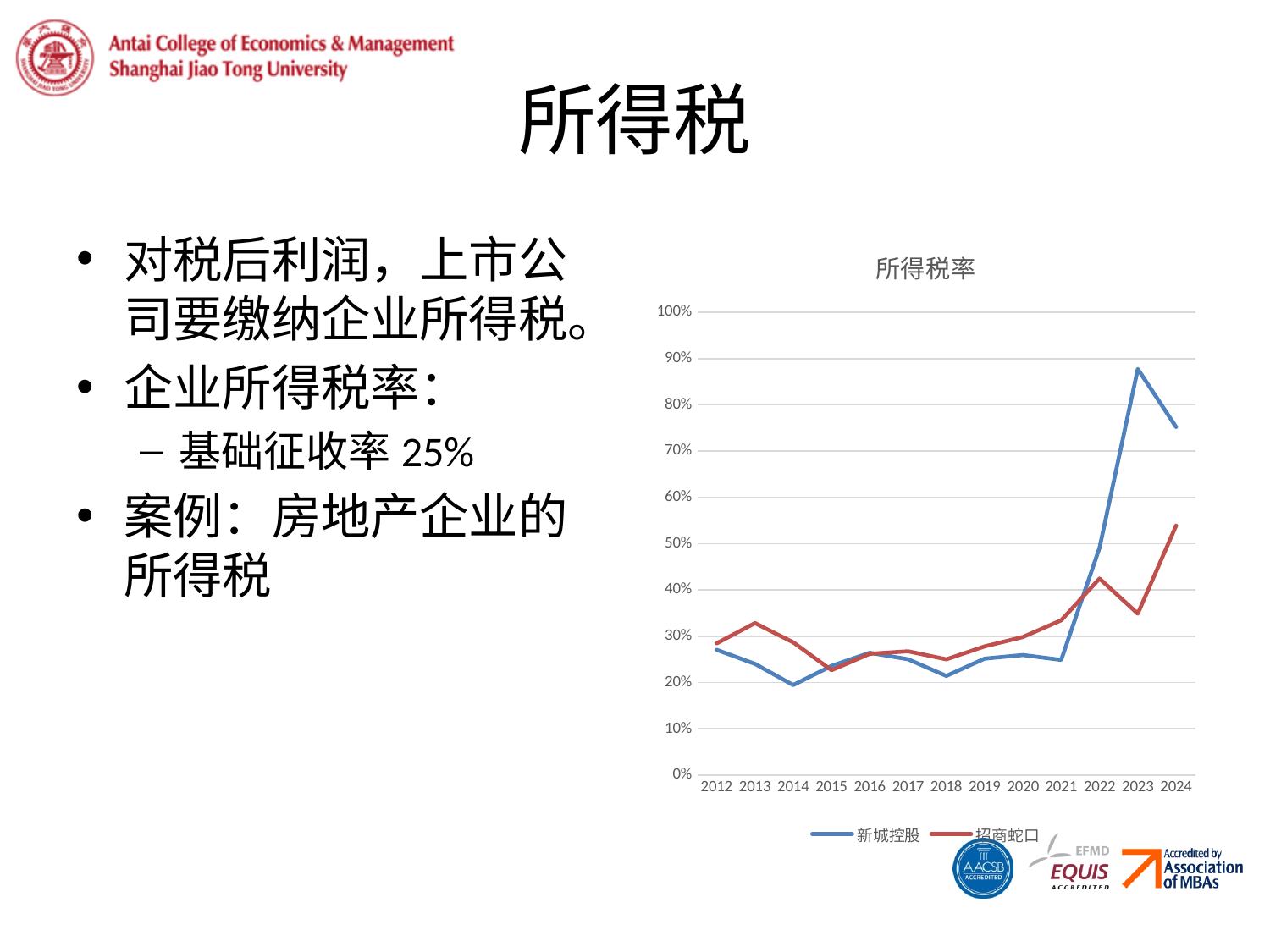

# 所得税
对税后利润，上市公司要缴纳企业所得税。
企业所得税率：
基础征收率25%
案例：房地产企业的所得税

### Chart: 所得税率

| Category | 新城控股 | 招商蛇口 |
|---|---|---|
| 2012 | 0.27074466603385133 | 0.2847483093291879 |
| 2013 | 0.24034038766288698 | 0.3285248317072562 |
| 2014 | 0.19455023750035275 | 0.28686138140645795 |
| 2015 | 0.2360397992194007 | 0.2267574699827348 |
| 2016 | 0.2643438108506052 | 0.26212860612771016 |
| 2017 | 0.25031068427833464 | 0.2675452797911054 |
| 2018 | 0.21428800829138048 | 0.25021828482753483 |
| 2019 | 0.25167537523421235 | 0.27816986495199975 |
| 2020 | 0.2595250125217497 | 0.29847782277385876 |
| 2021 | 0.2488476678277781 | 0.33450056767838515 |
| 2022 | 0.49108691887529715 | 0.4247695331187498 |
| 2023 | 0.8776026642070678 | 0.34902624704454654 |
| 2024 | 0.7522620156599029 | 0.5391565578789809 |